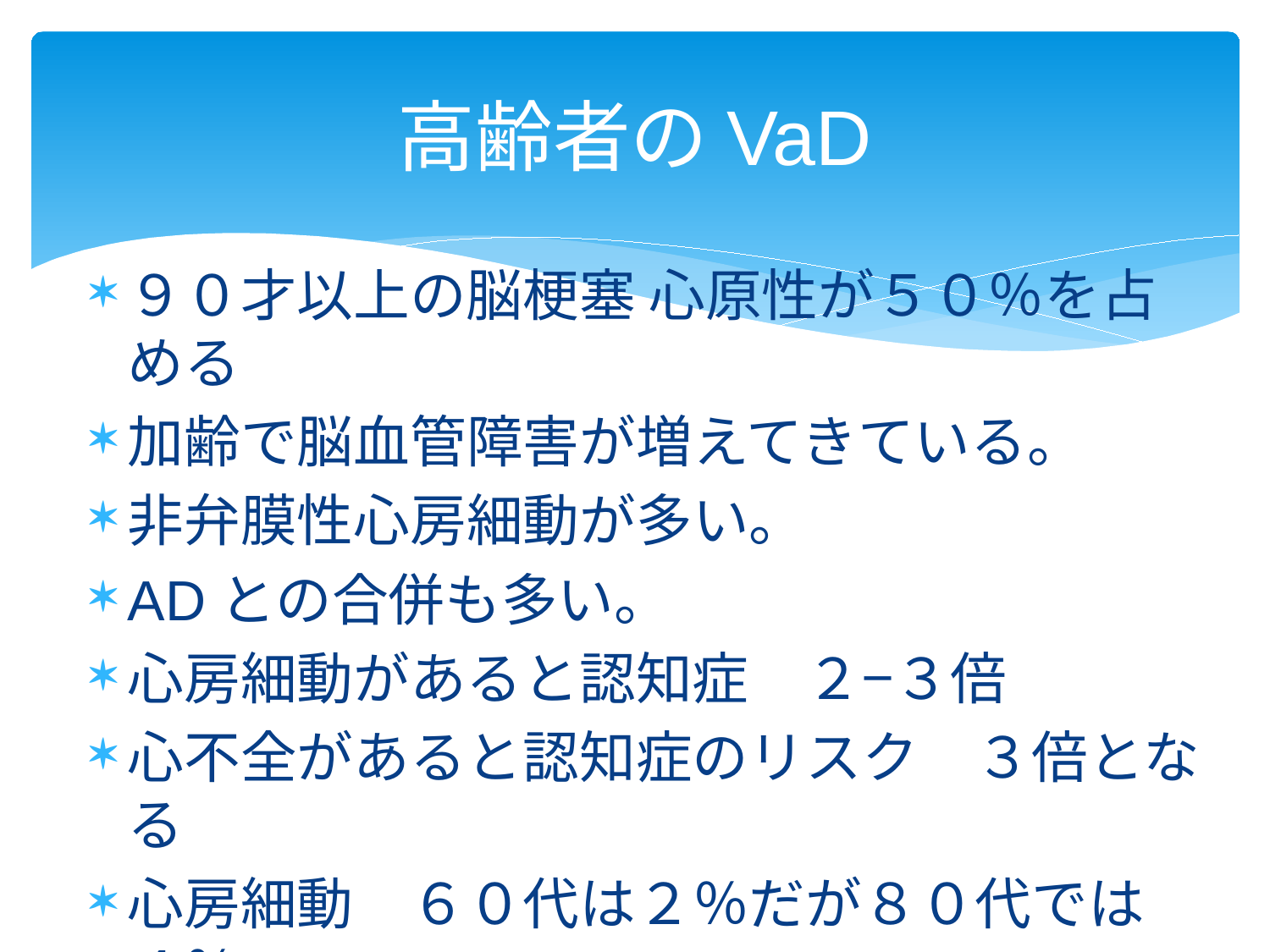

# 高齢者のVaD
９０才以上の脳梗塞 心原性が５０％を占める
加齢で脳血管障害が増えてきている。
非弁膜性心房細動が多い。
ADとの合併も多い。
心房細動があると認知症　２−３倍
心不全があると認知症のリスク　３倍となる
心房細動　６０代は２％だが８０代では４％